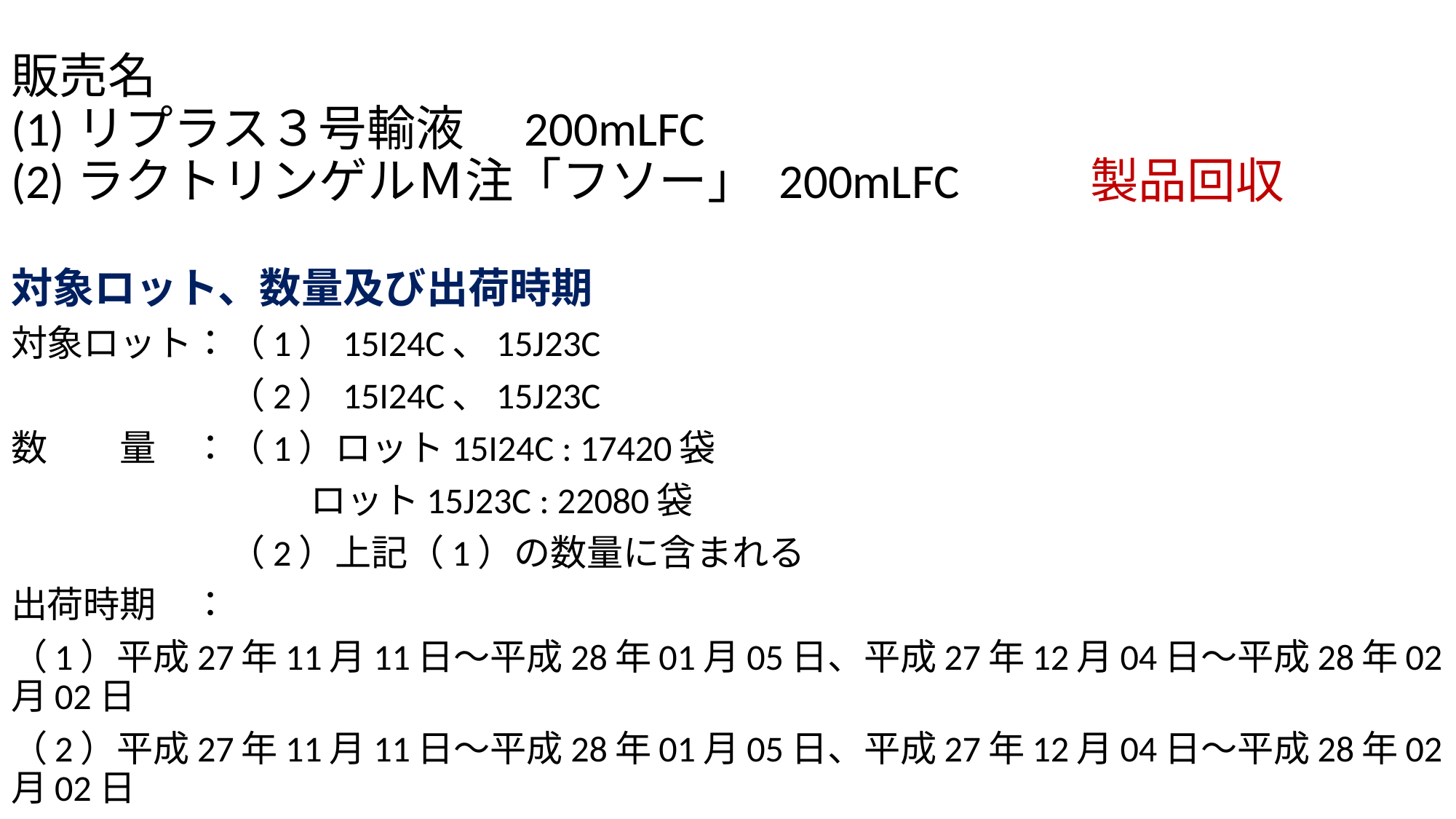

# 販売名 (1)リプラス３号輸液　200mLFC (2)ラクトリンゲルＭ注「フソー」 200mLFC 　　 製品回収
対象ロット、数量及び出荷時期
対象ロット：（1）15I24C、15J23C
　　　　　　（2）15I24C、15J23C
数　　量　：（1）ロット15I24C : 17420袋
　　　　　　　　 ロット15J23C : 22080袋
　　　　　　（2）上記（1）の数量に含まれる
出荷時期　：
（1）平成27年11月11日～平成28年01月05日、平成27年12月04日～平成28年02月02日
（2）平成27年11月11日～平成28年01月05日、平成27年12月04日～平成28年02月02日